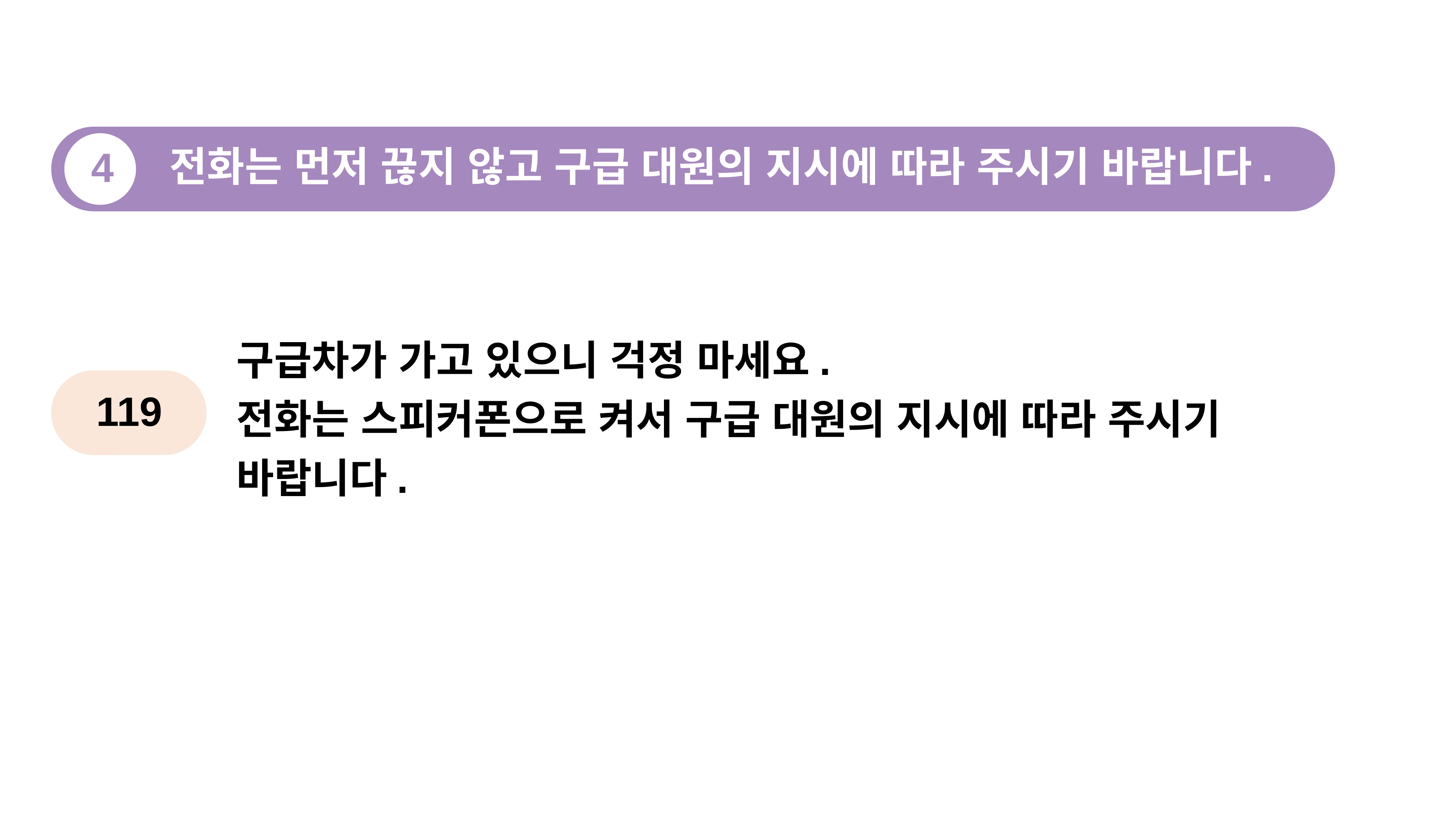

전화는 먼저 끊지 않고 구급 대원의 지시에 따라 주시기 바랍니다.
4
구급차가 가고 있으니 걱정 마세요.
전화는 스피커폰으로 켜서 구급 대원의 지시에 따라 주시기 바랍니다.

119